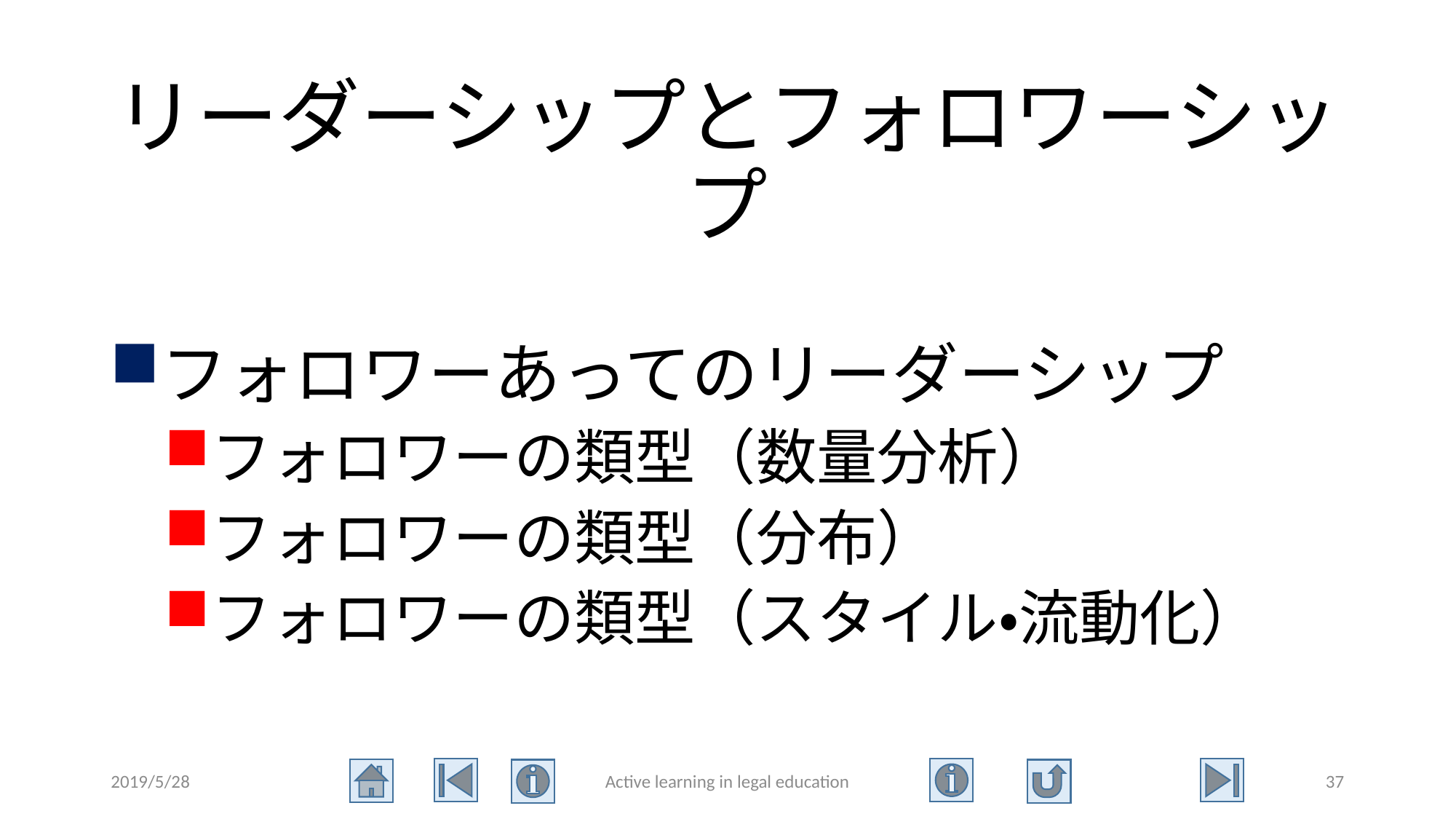

# リーダーシップとフォロワーシップ
フォロワーあってのリーダーシップ
フォロワーの類型（数量分析）
フォロワーの類型（分布）
フォロワーの類型（スタイル・流動化）
2019/5/28
Active learning in legal education
37